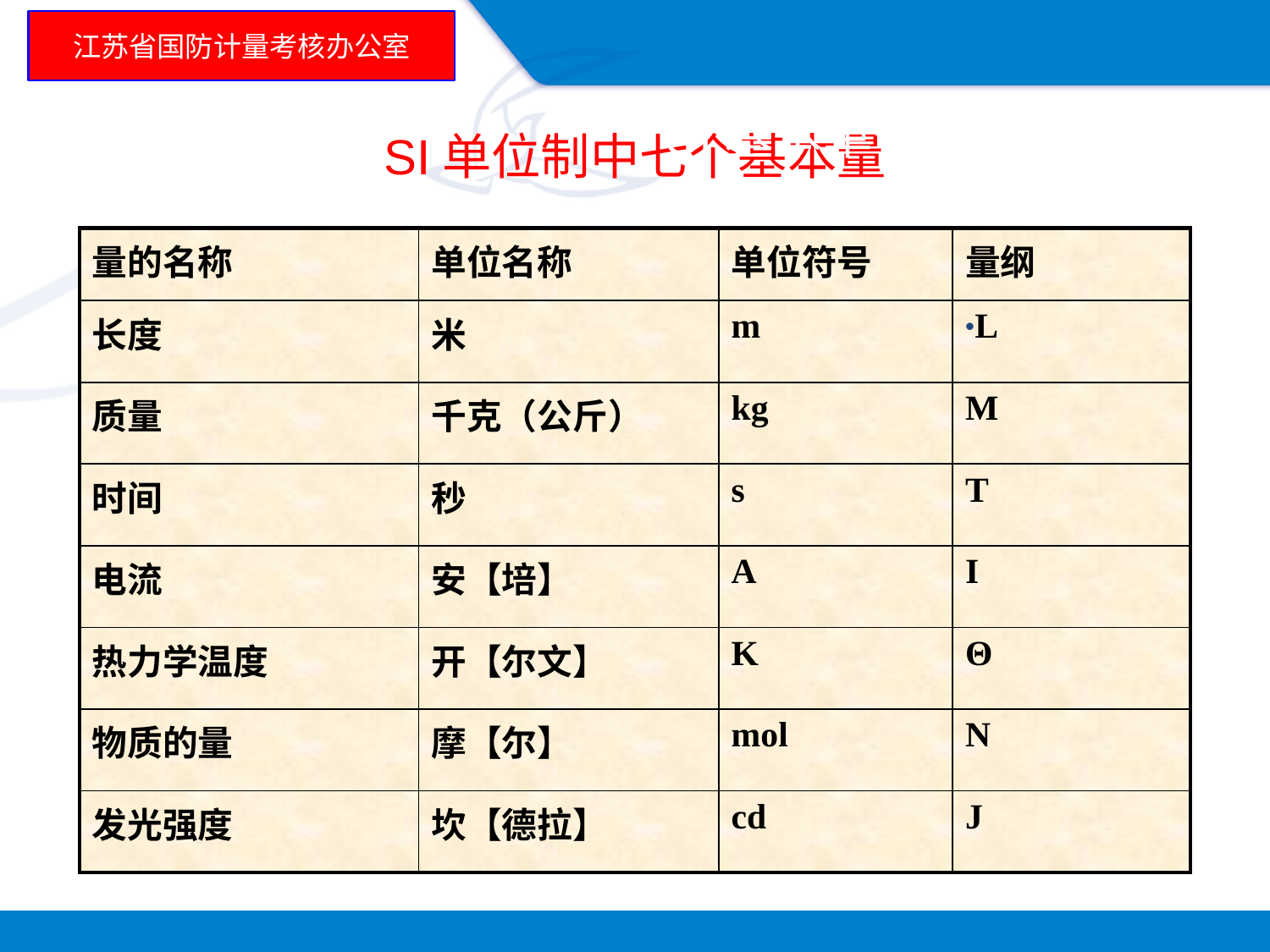

江苏省国防计量考核办公室
SI基本单位
SI单位制中七个基本量
| 量的名称 | 单位名称 | 单位符号 | 量纲 |
| --- | --- | --- | --- |
| 长度 | 米 | m | L |
| 质量 | 千克（公斤） | kg | M |
| 时间 | 秒 | s | T |
| 电流 | 安【培】 | A | I |
| 热力学温度 | 开【尔文】 | K | Θ |
| 物质的量 | 摩【尔】 | mol | N |
| 发光强度 | 坎【德拉】 | cd | J |